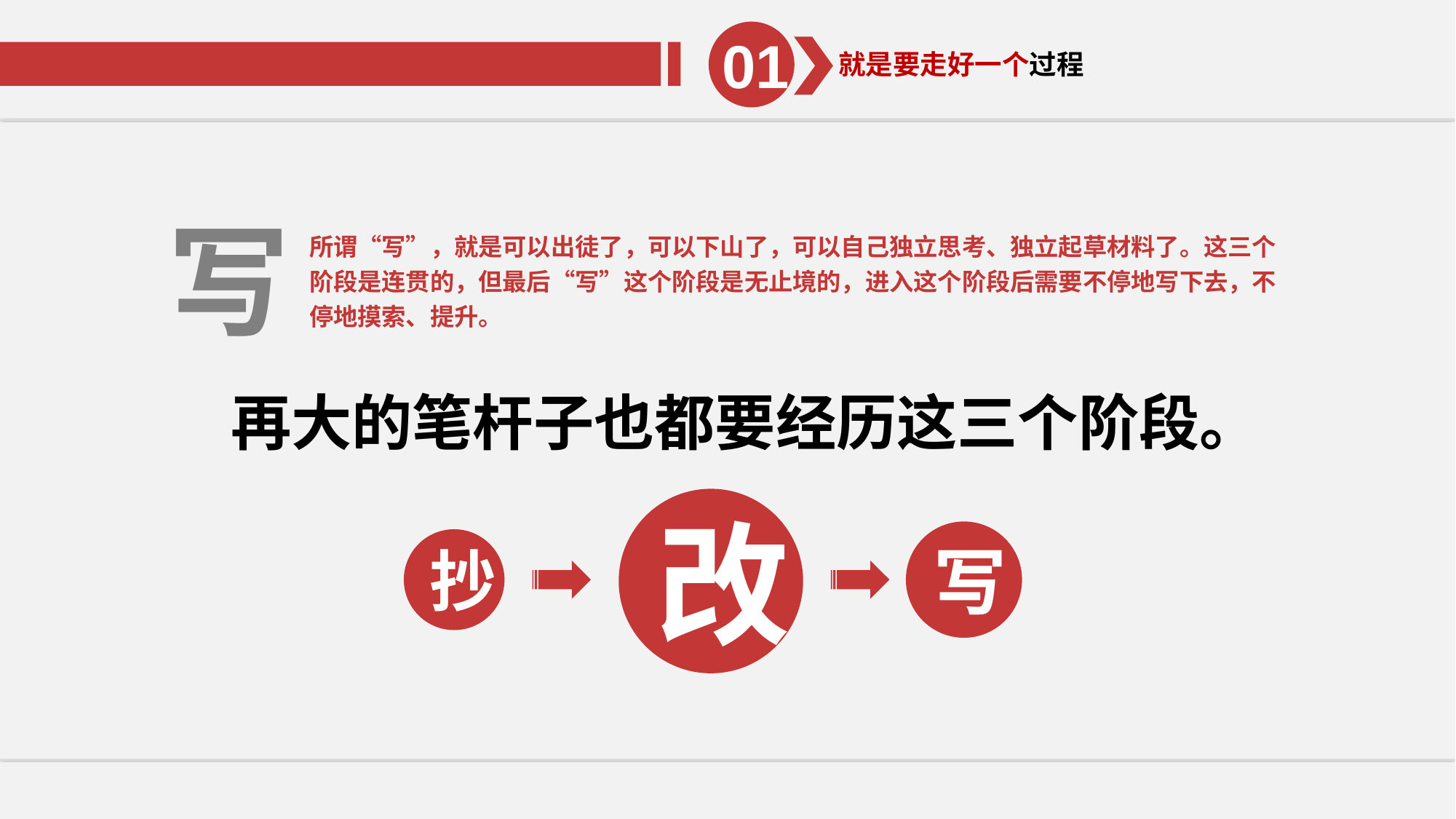

01

就是要走好一个过程。

01

就是要走好一个过程

写
所谓“写”，就是可以出徒了，可以下山了，可以自己独立思考、独立起草材料了。这三个阶段是连贯的，但最后“写”这个阶段是无止境的，进入这个阶段后需要不停地写下去，不停地摸索、提升。
再大的笔杆子也都要经历这三个阶段。
改
写
抄